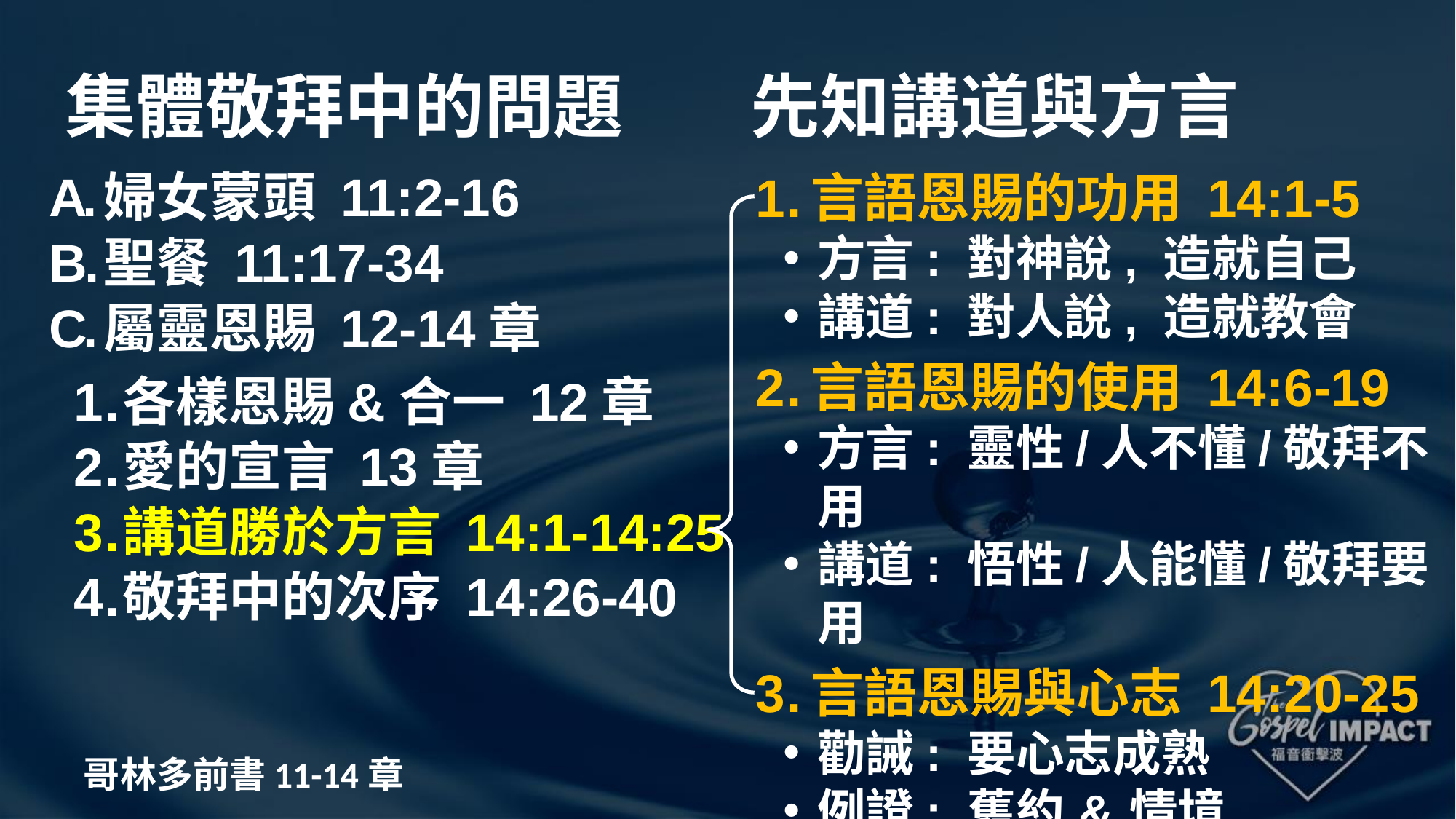

集體敬拜中的問題
先知講道與方言
婦女蒙頭 11:2-16
聖餐 11:17-34
屬靈恩賜 12-14章
言語恩賜的功用 14:1-5
方言: 對神說, 造就自己
講道: 對人說, 造就教會
言語恩賜的使用 14:6-19
方言: 靈性/人不懂/敬拜不用
講道: 悟性/人能懂/敬拜要用
言語恩賜與心志 14:20-25
勸誡: 要心志成熟
例證: 舊約 & 情境

各樣恩賜&合一 12章
愛的宣言 13章
講道勝於方言 14:1-14:25
敬拜中的次序 14:26-40
# 哥林多前書11-14章